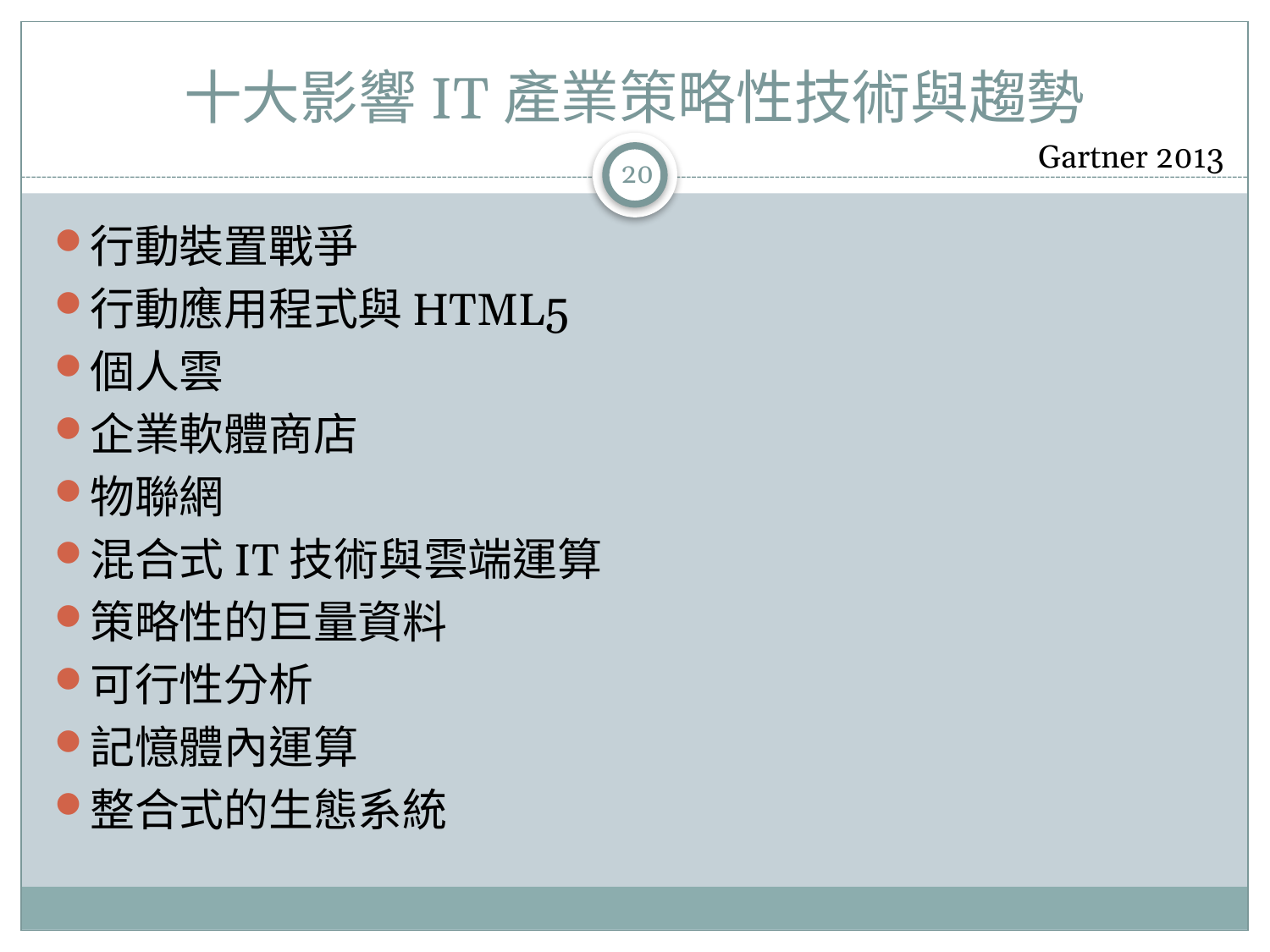

# 十大影響IT產業策略性技術與趨勢
Gartner 2013
20
行動裝置戰爭
行動應用程式與HTML5
個人雲
企業軟體商店
物聯網
混合式IT技術與雲端運算
策略性的巨量資料
可行性分析
記憶體內運算
整合式的生態系統